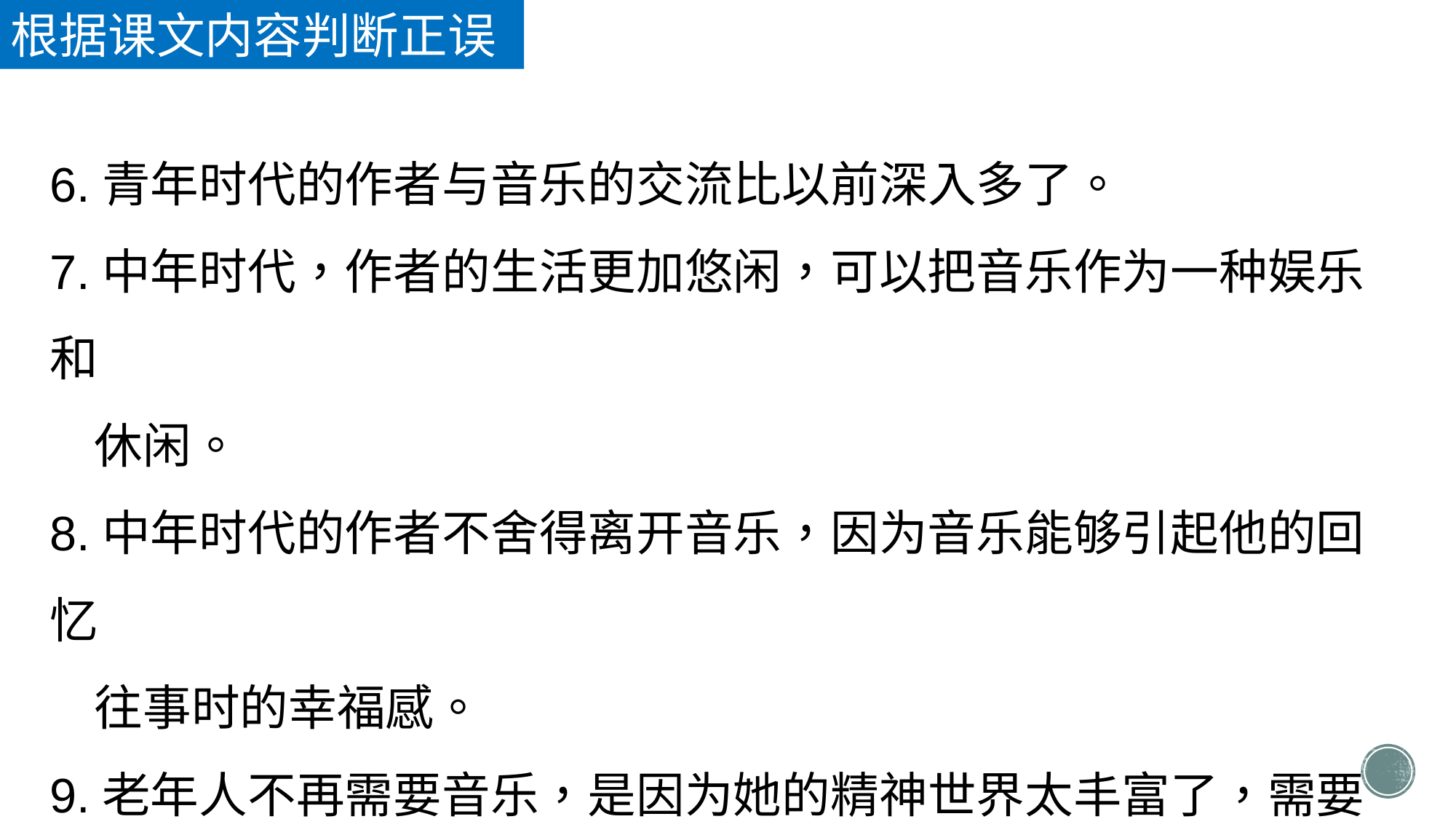

根据课文内容判断正误
6.青年时代的作者与音乐的交流比以前深入多了。
7.中年时代，作者的生活更加悠闲，可以把音乐作为一种娱乐和
   休闲。
8.中年时代的作者不舍得离开音乐，因为音乐能够引起他的回忆
   往事时的幸福感。
9.老年人不再需要音乐，是因为她的精神世界太丰富了，需要思
   考的事情太多了。